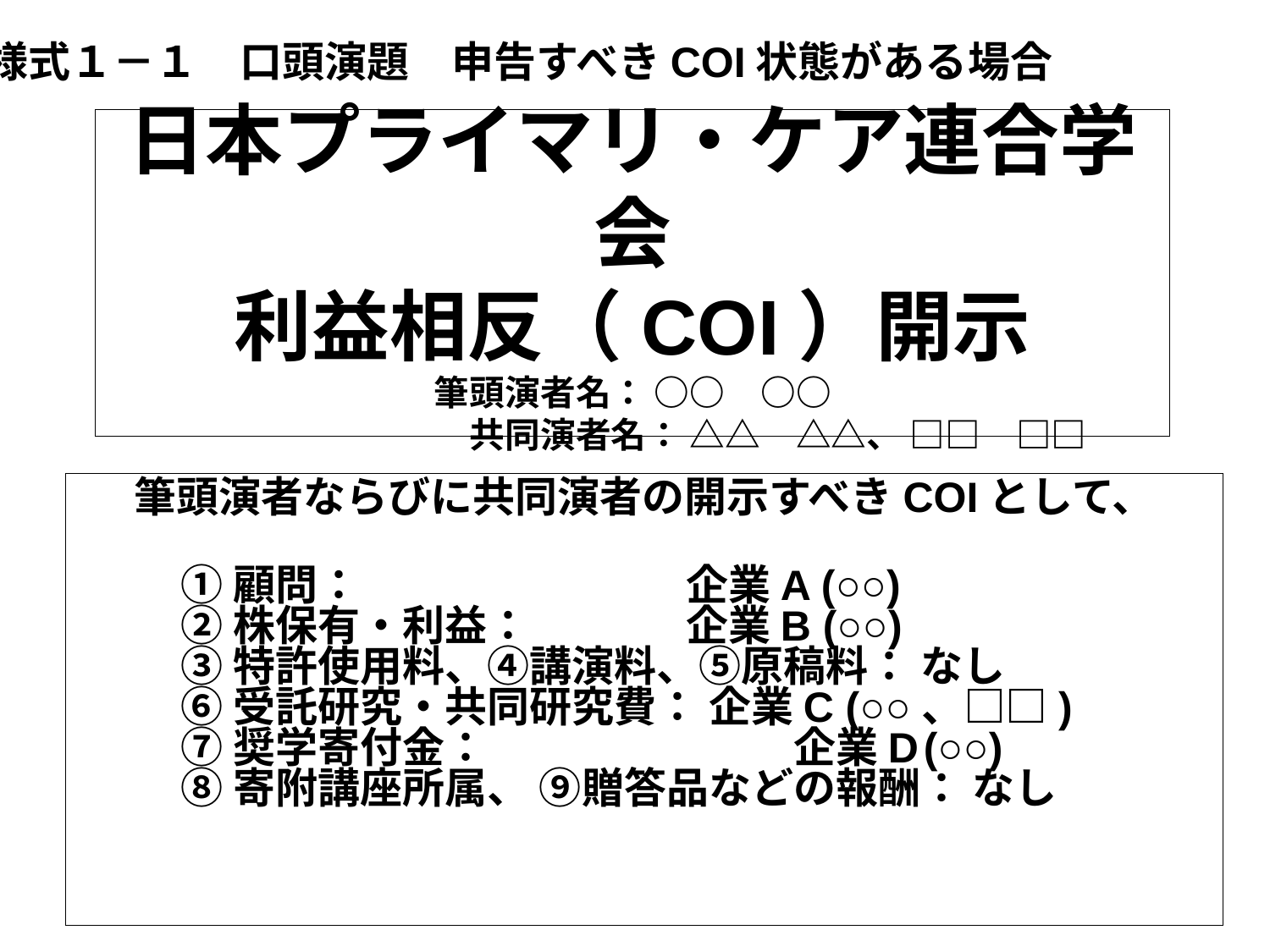

様式１－１　口頭演題　申告すべきCOI状態がある場合
# 日本プライマリ・ケア連合学会 利益相反（COI）開示 筆頭演者名： ○○　○○ 　　　　　　　　共同演者名： △△　△△、 □□　□□
筆頭演者ならびに共同演者の開示すべきCOIとして、

①顧問：	　　 企業A (○○)
②株保有・利益：	　　 企業B (○○)
③特許使用料、④講演料、⑤原稿料： なし
⑥受託研究・共同研究費： 企業C (○○、□□)
⑦奨学寄付金：　　　　　　　 企業D (○○)
⑧寄附講座所属、 ⑨贈答品などの報酬： なし